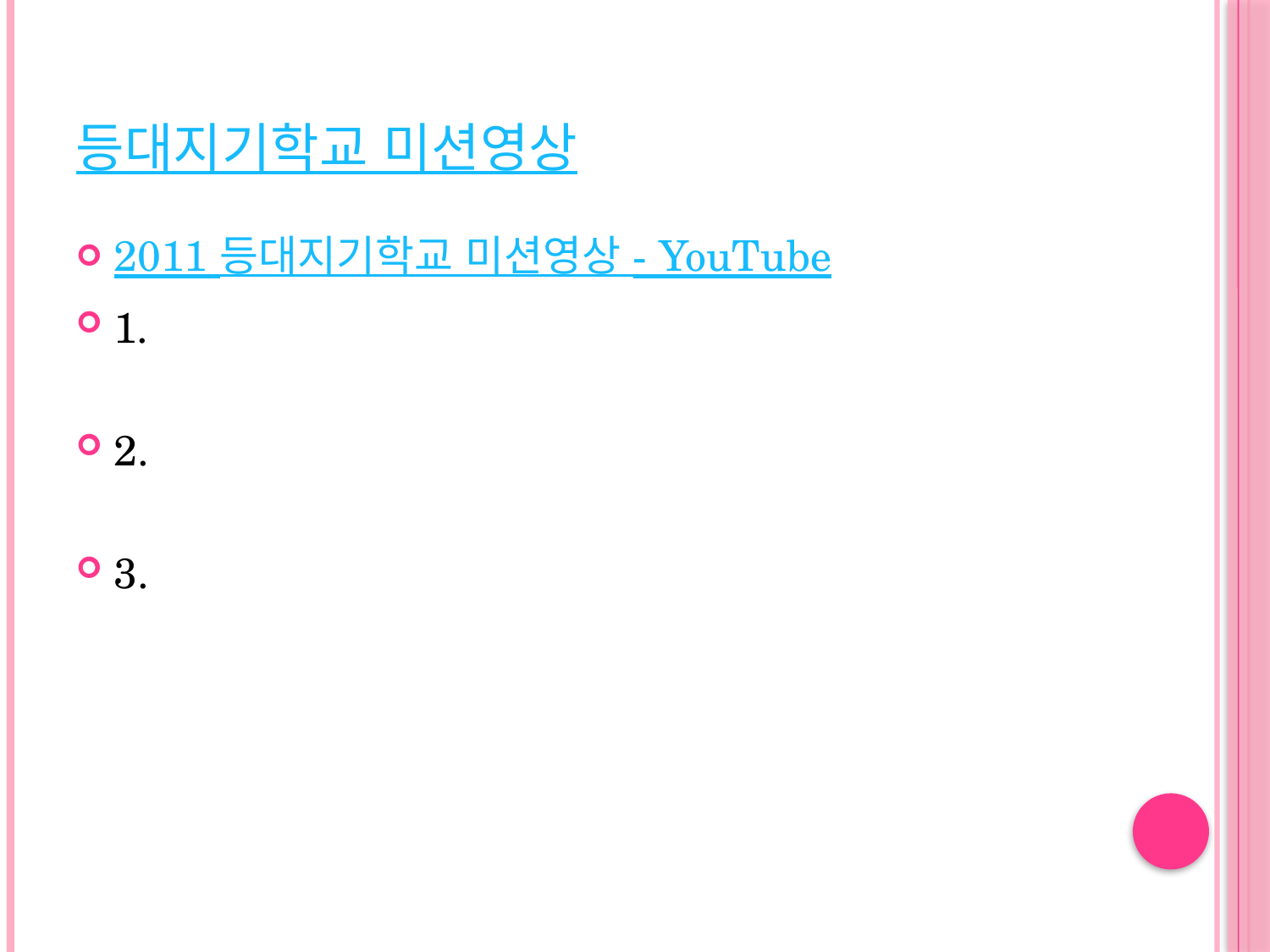

# 등대지기학교 미션영상
2011 등대지기학교 미션영상 - YouTube
1.

2.

3.